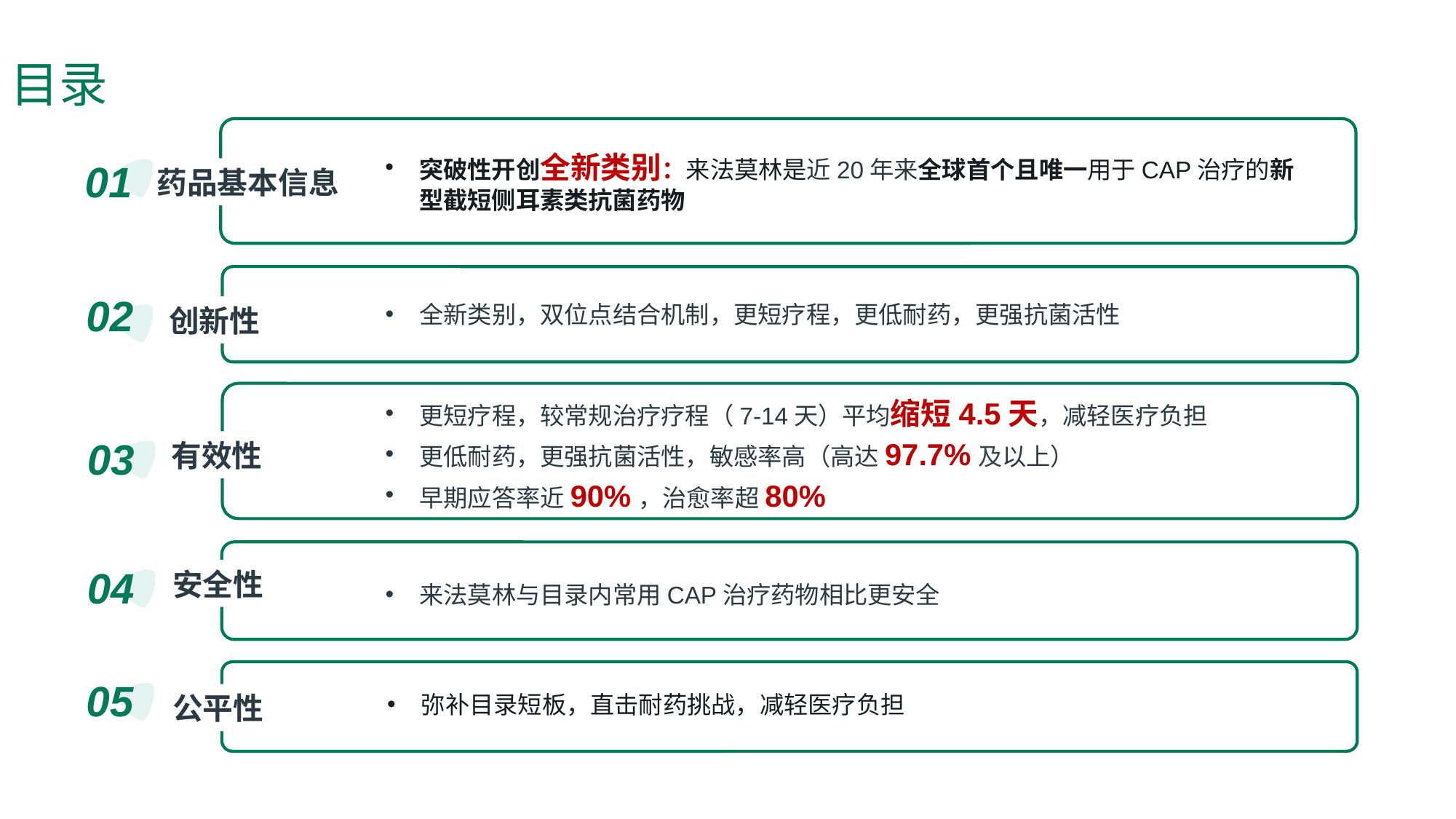

目录

突破性开创全新类别：来法莫林是近20年来全球首个且唯一用于CAP治疗的新型截短侧耳素类抗菌药物
01

药品基本信息

02
全新类别，双位点结合机制，更短疗程，更低耐药，更强抗菌活性
创新性

更短疗程，较常规治疗疗程（7-14天）平均缩短4.5天，减轻医疗负担
更低耐药，更强抗菌活性，敏感率高（高达97.7%及以上）
早期应答率近90%，治愈率超80%
03
有效性

04
安全性

来法莫林与目录内常用CAP治疗药物相比更安全

05

弥补目录短板，直击耐药挑战，减轻医疗负担
公平性